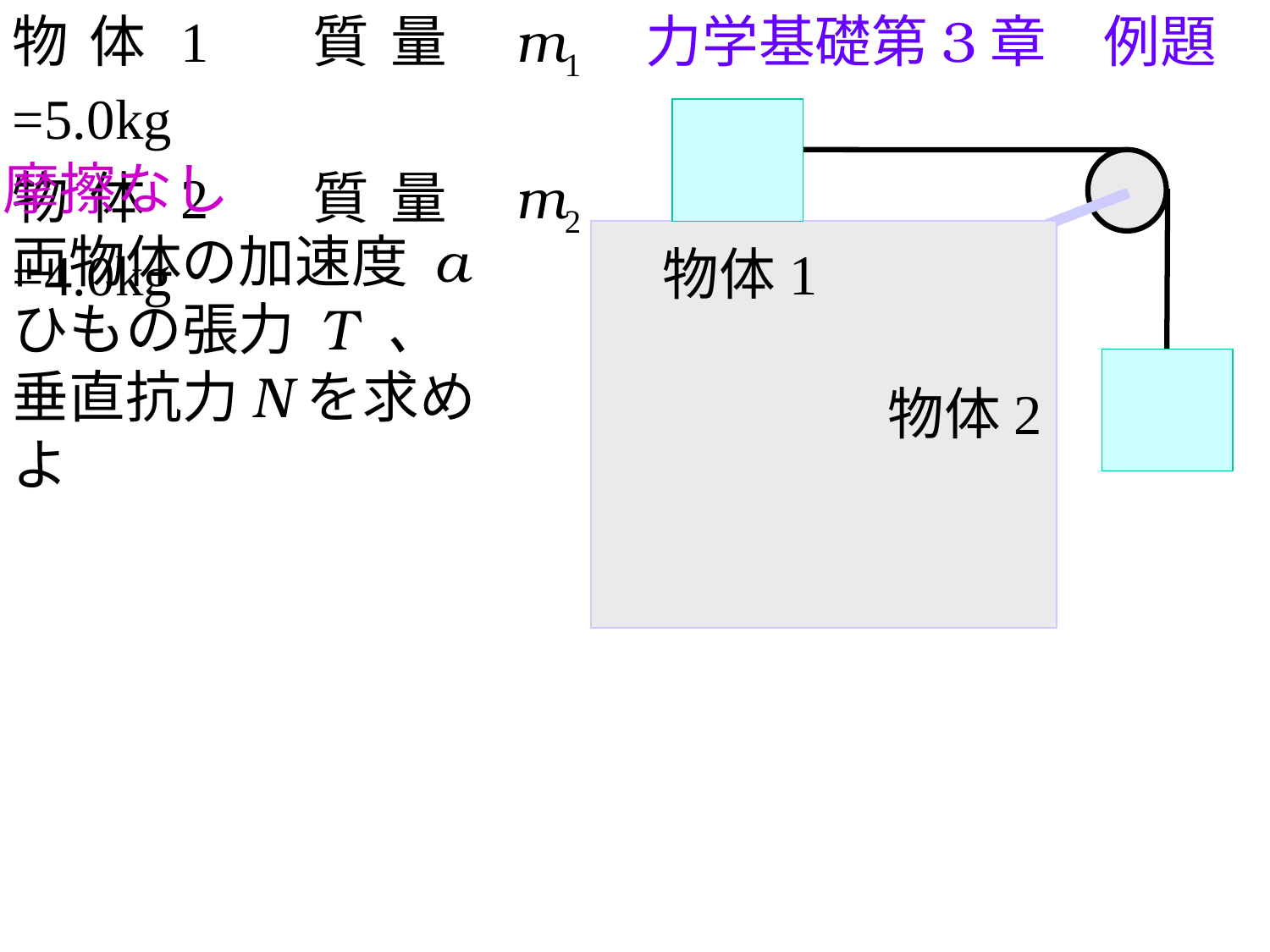

物体1  質量 m1 =5.0kg
物体2  質量 m2 =4.0kg
力学基礎第3章　例題

摩擦なし

両物体の加速度 a
ひもの張力 T 、
垂直抗力Nを求めよ

物体1

物体2